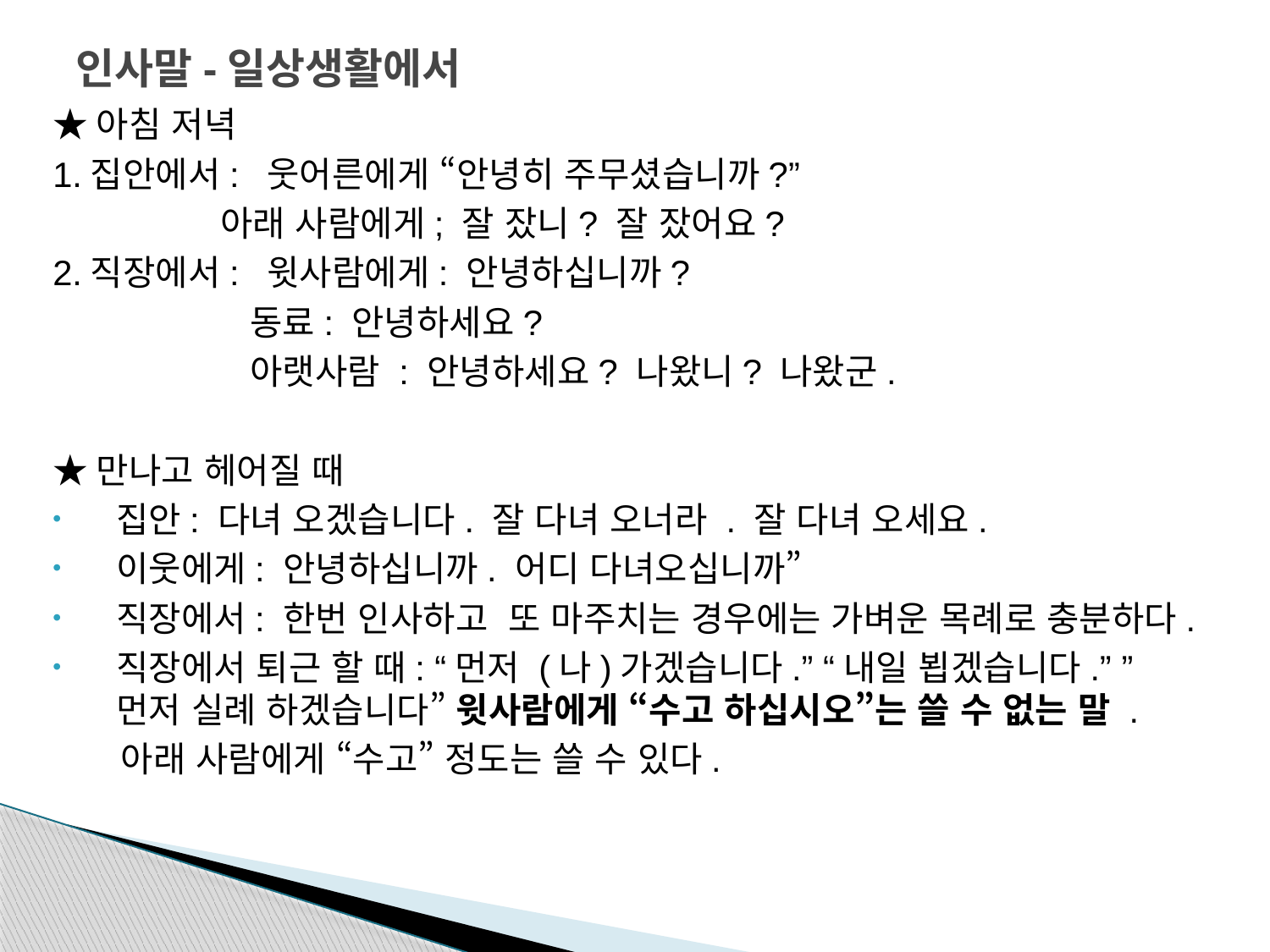

# 인사말-일상생활에서
★아침 저녁
1.집안에서:  웃어른에게 “안녕히 주무셨습니까?”
                아래 사람에게; 잘 잤니? 잘 잤어요?
2.직장에서:  윗사람에게: 안녕하십니까?
                   동료: 안녕하세요?
                   아랫사람 : 안녕하세요? 나왔니? 나왔군.

★만나고 헤어질 때
집안: 다녀 오겠습니다. 잘 다녀 오너라 . 잘 다녀 오세요.
이웃에게: 안녕하십니까. 어디 다녀오십니까”
직장에서: 한번 인사하고  또 마주치는 경우에는 가벼운 목례로 충분하다.
직장에서 퇴근 할 때: “먼저 (나)가겠습니다.” “내일 뵙겠습니다.” ”먼저 실례 하겠습니다” 윗사람에게 “수고 하십시오”는 쓸 수 없는 말 .
      아래 사람에게 “수고” 정도는 쓸 수 있다.